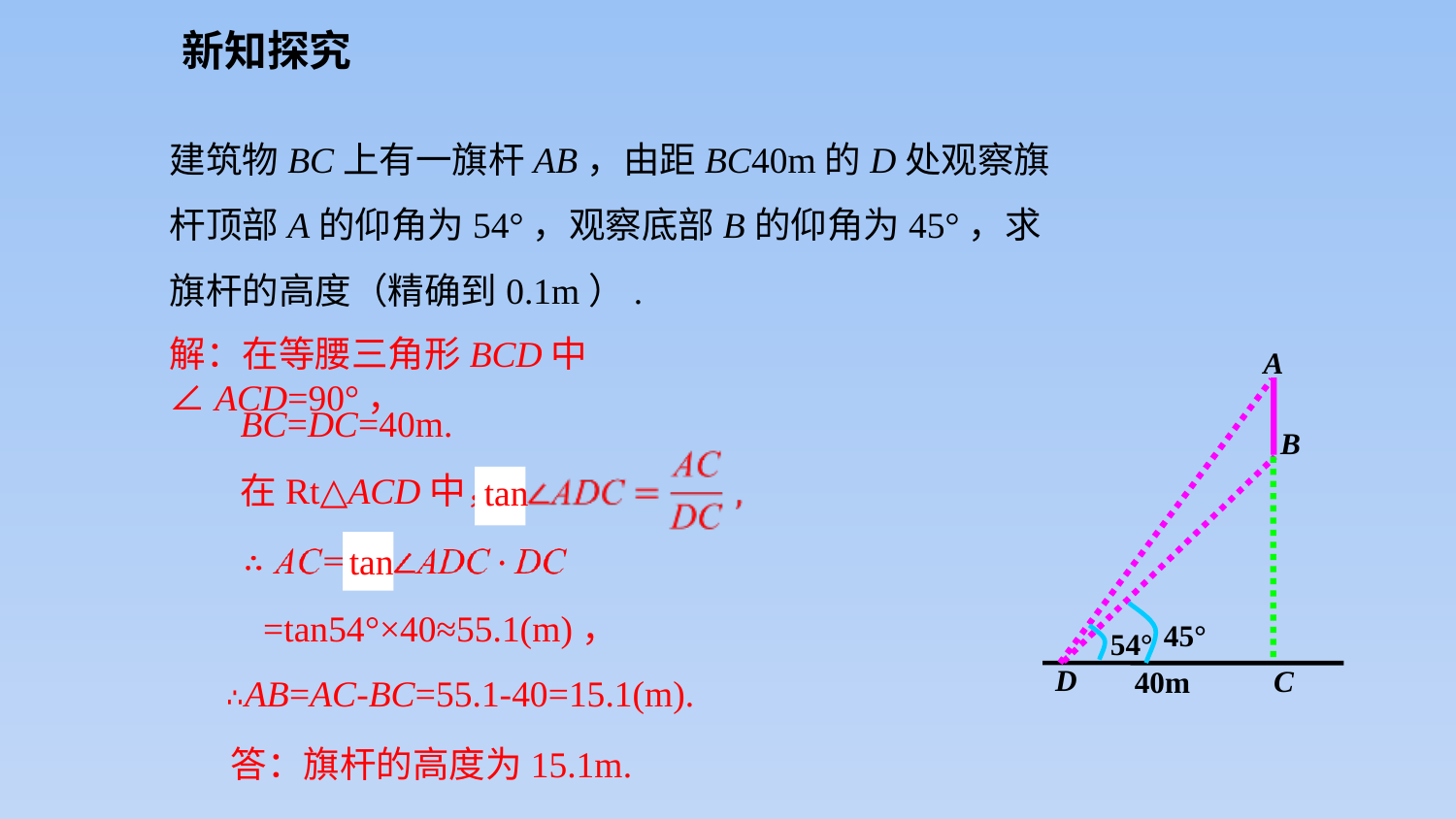

新知探究
建筑物BC上有一旗杆AB，由距BC40m的D处观察旗杆顶部A的仰角为54°，观察底部B的仰角为45°，求旗杆的高度（精确到0.1m）.
解：在等腰三角形BCD中∠ACD=90°，
A

B

45°
54°

D
C
40m

BC=DC=40m.

tan

在Rt△ACD中，
tan

=tan54°×40≈55.1(m)，
∴AB=AC-BC=55.1-40=15.1(m).
答：旗杆的高度为15.1m.